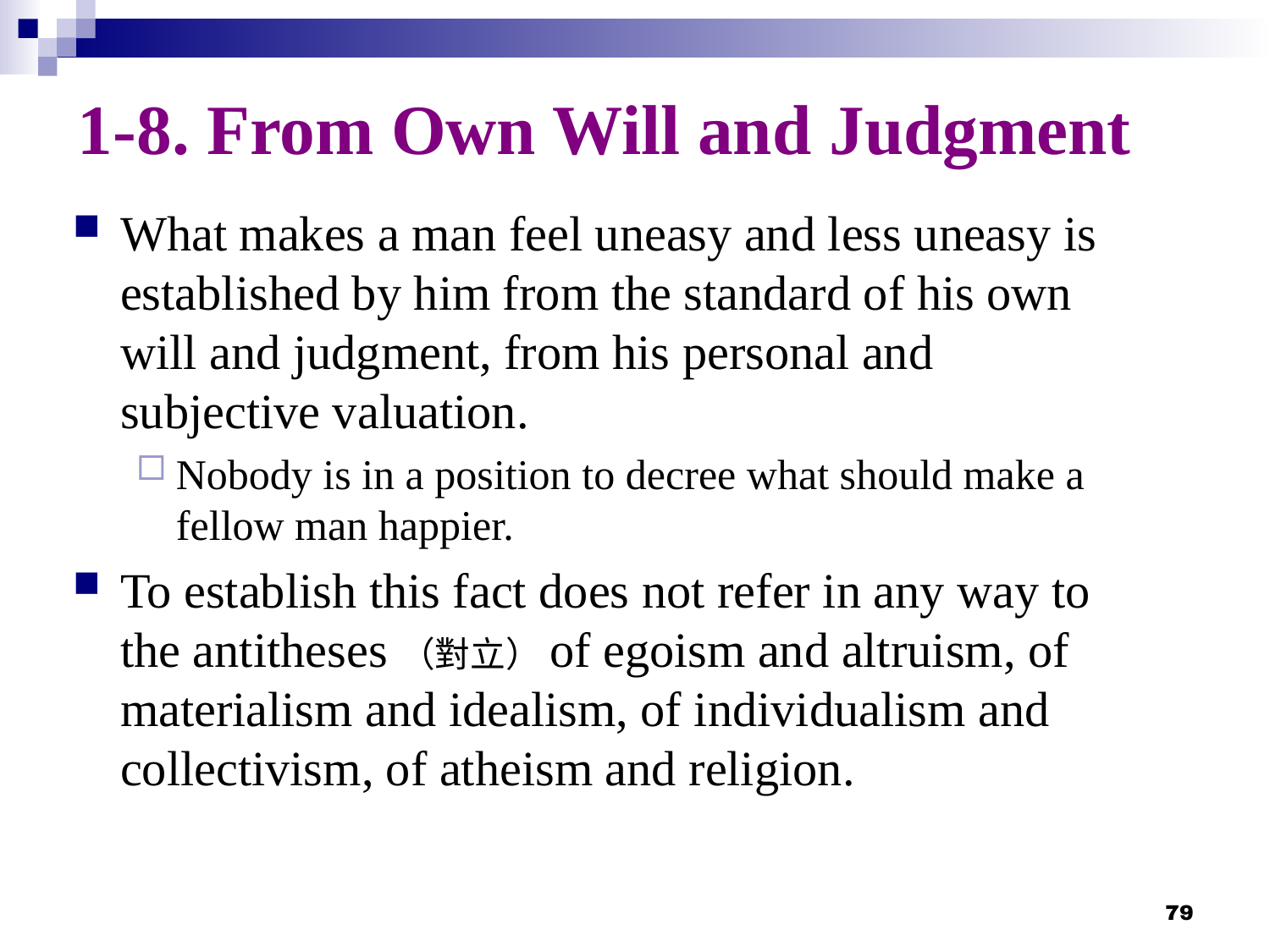

# 1-8. From Own Will and Judgment
What makes a man feel uneasy and less uneasy is established by him from the standard of his own will and judgment, from his personal and subjective valuation.
Nobody is in a position to decree what should make a fellow man happier.
To establish this fact does not refer in any way to the antitheses（對立）of egoism and altruism, of materialism and idealism, of individualism and collectivism, of atheism and religion.
79